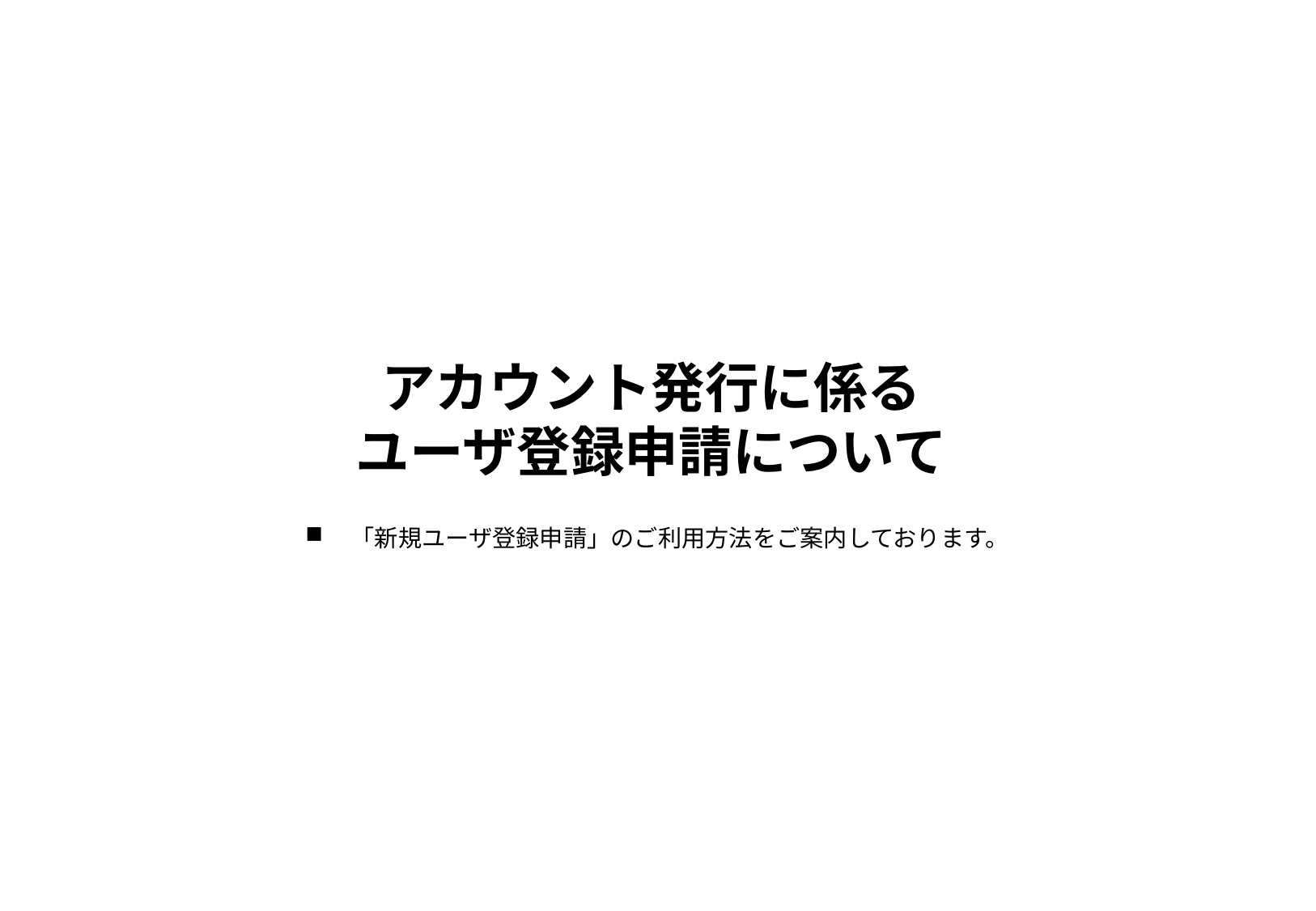

# アカウント発行に係る ユーザ登録申請について
「新規ユーザ登録申請」のご利用方法をご案内しております。